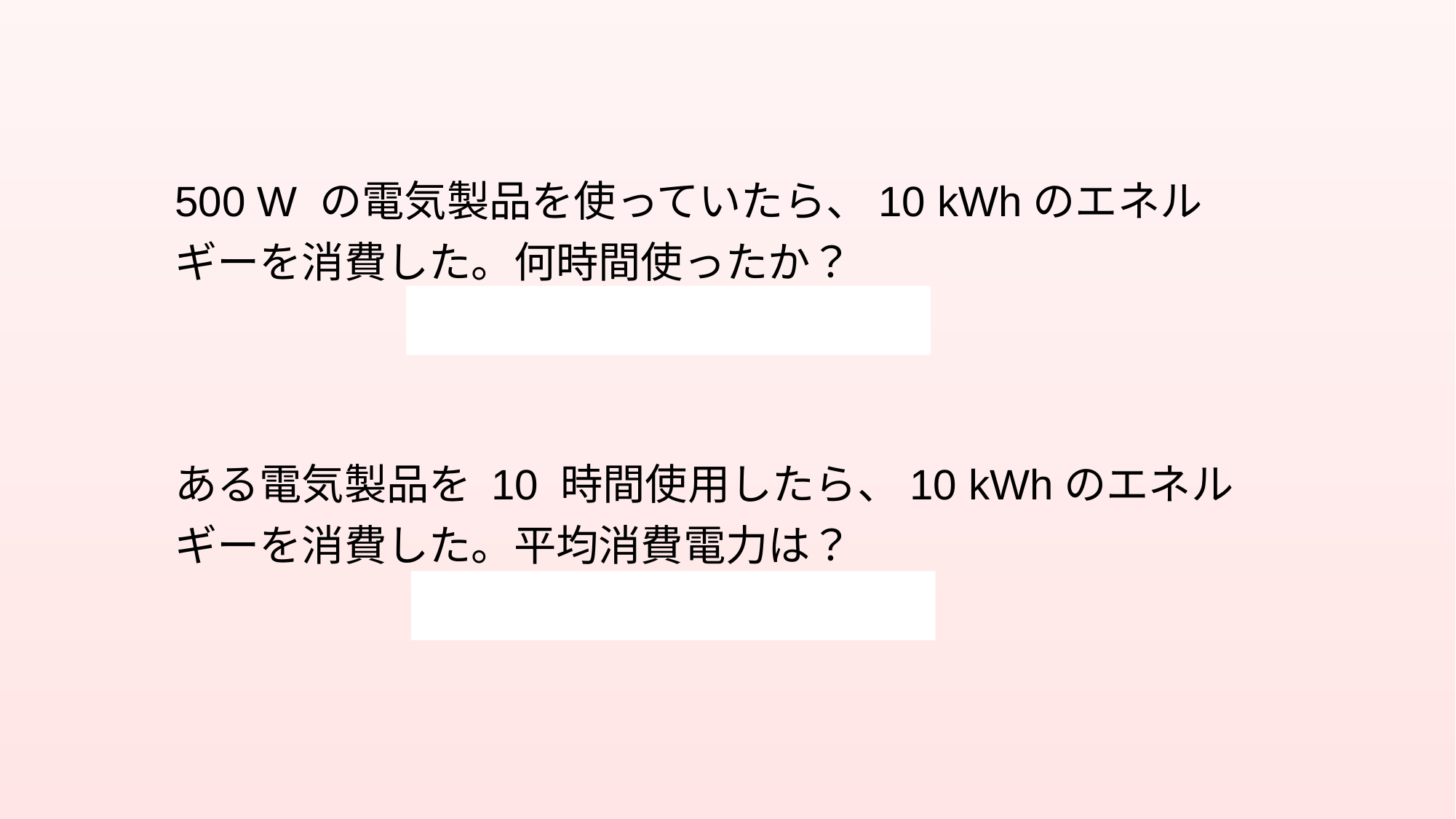

500 W の電気製品を使っていたら、10 kWhのエネルギーを消費した。何時間使ったか？

10 kWh ÷ 0.5 kW = 20 h
ある電気製品を 10 時間使用したら、10 kWhのエネルギーを消費した。平均消費電力は？
10 kWh ÷ 10 h = 1 kW